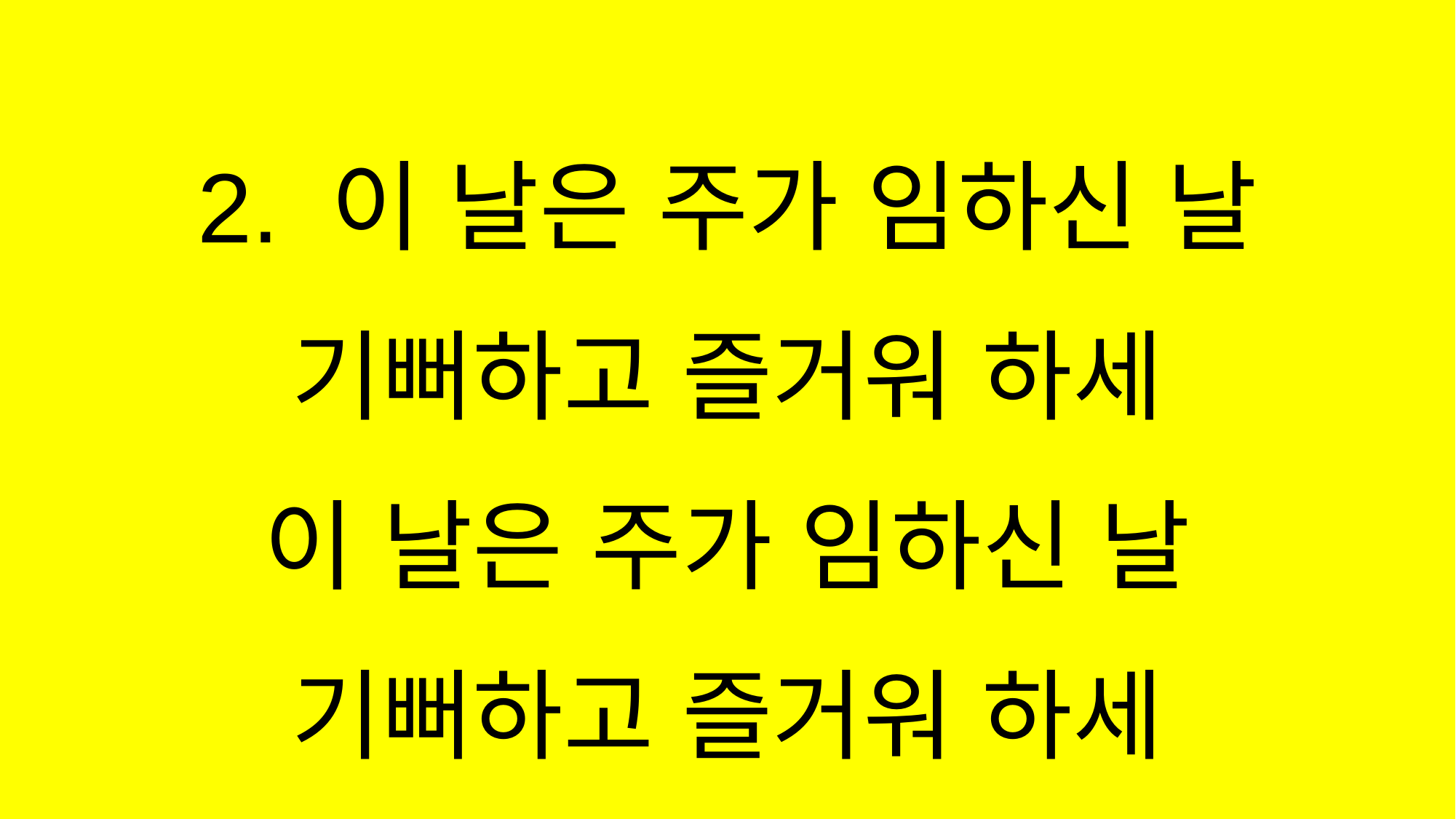

#
2. 이 날은 주가 임하신 날

기뻐하고 즐거워 하세

이 날은 주가 임하신 날

기뻐하고 즐거워 하세